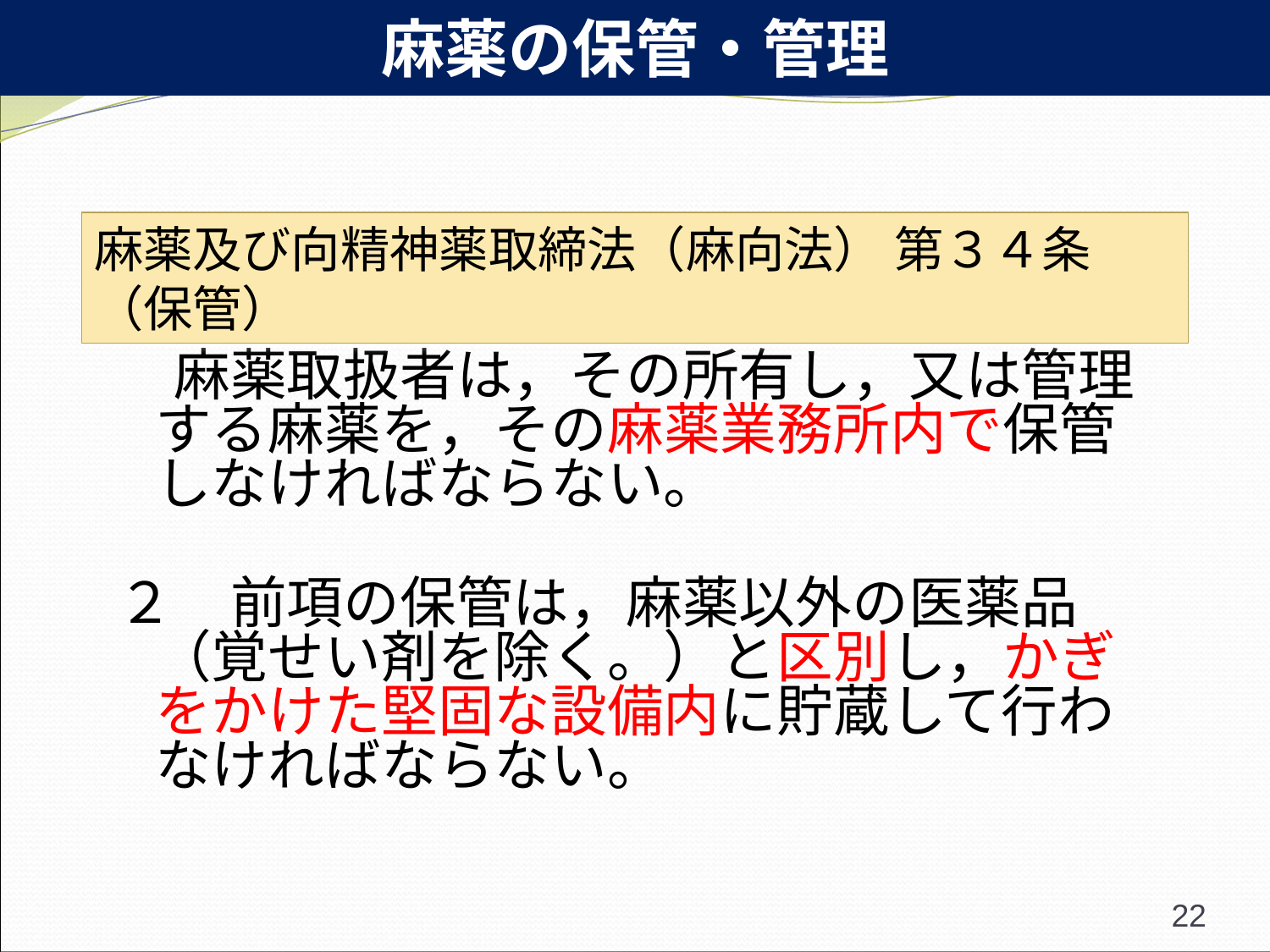

麻薬の保管・管理
麻薬及び向精神薬取締法（麻向法） 第３４条（保管）

　麻薬取扱者は，その所有し，又は管理する麻薬を，その麻薬業務所内で保管しなければならない。
２　前項の保管は，麻薬以外の医薬品（覚せい剤を除く。）と区別し，かぎをかけた堅固な設備内に貯蔵して行わなければならない。

22